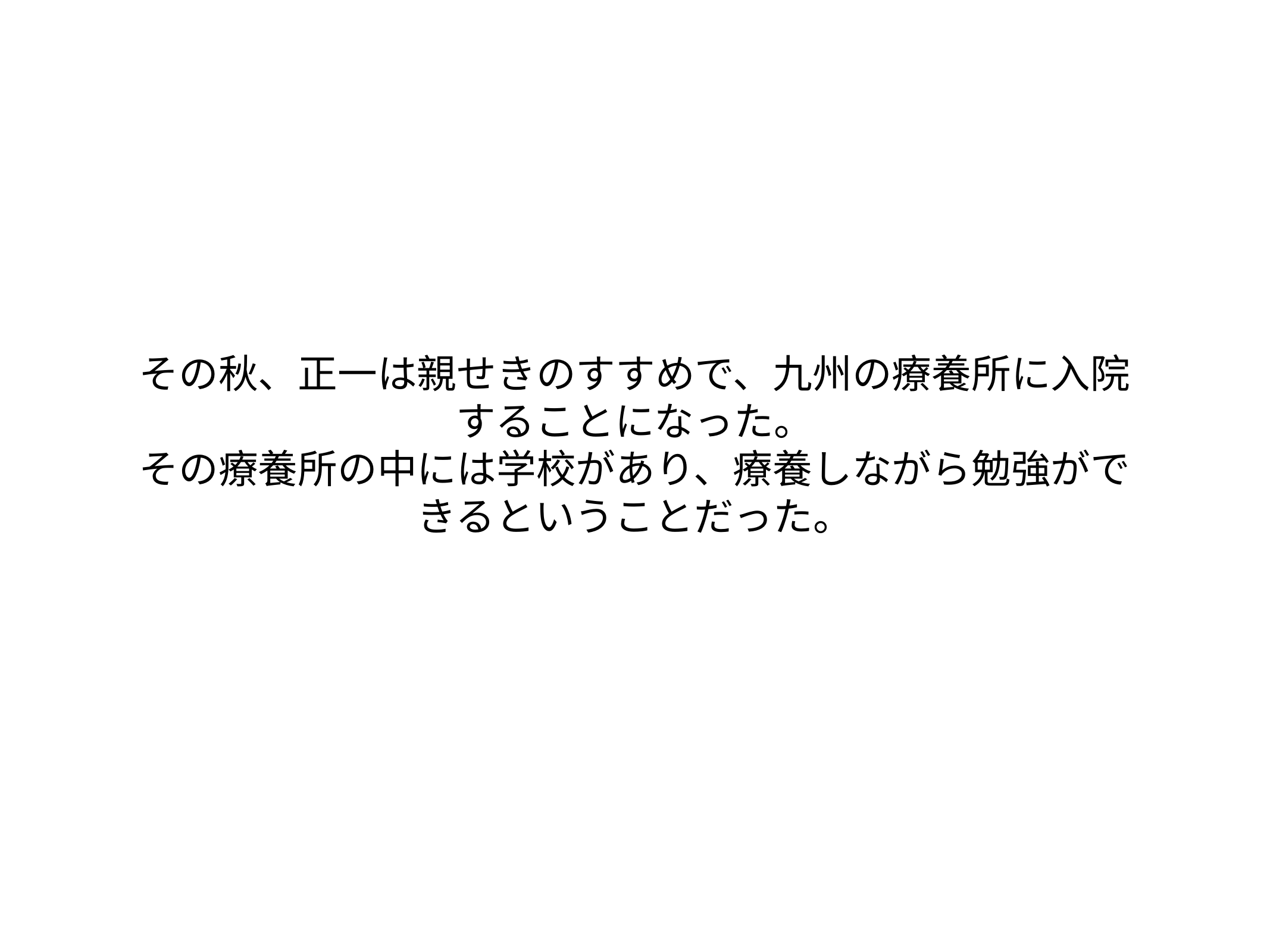

その秋、正一は親せきのすすめで、九州の療養所に入院することになった。
その療養所の中には学校があり、療養しながら勉強ができるということだった。